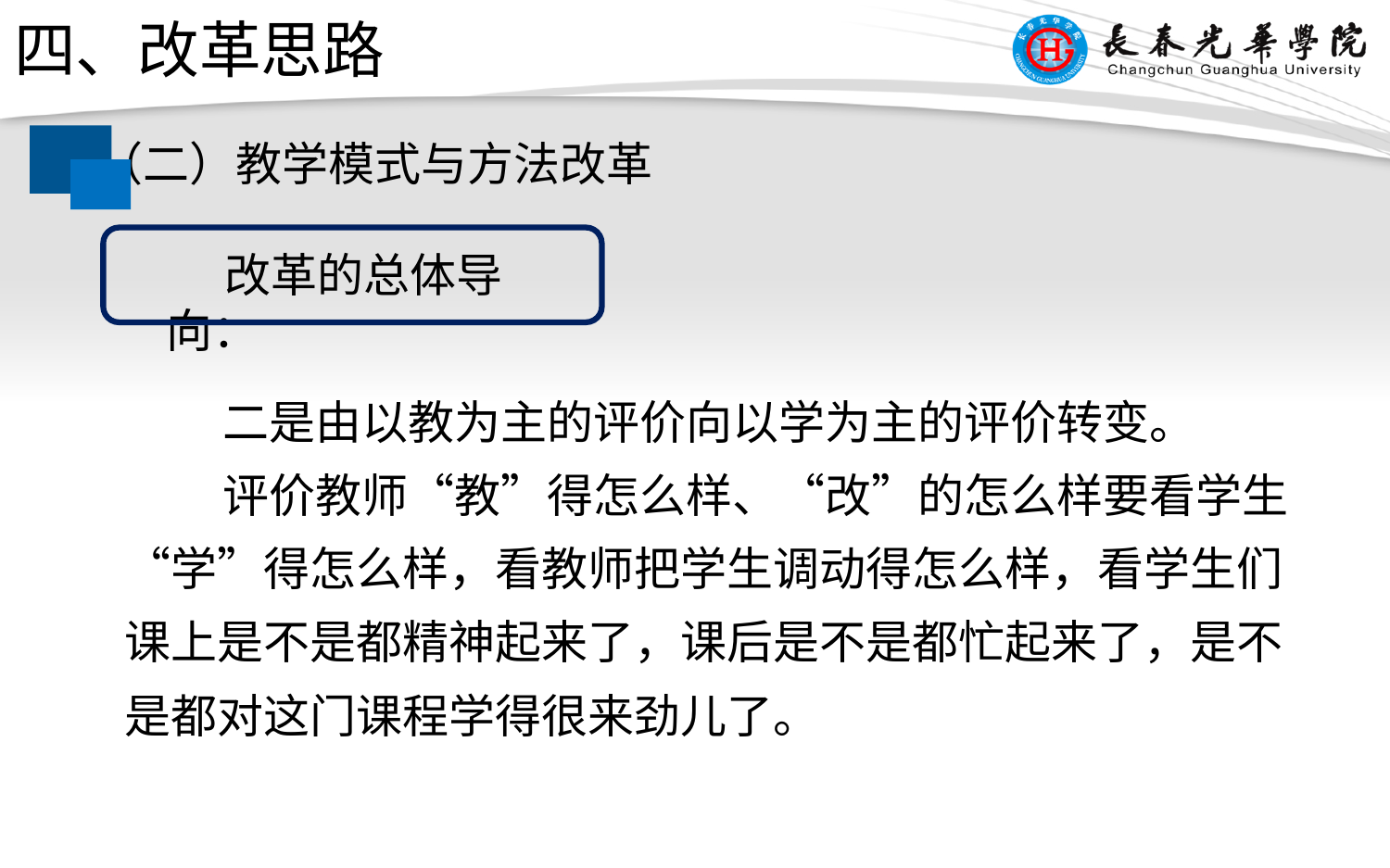

四、改革思路

（二）教学模式与方法改革

改革的总体导向：
二是由以教为主的评价向以学为主的评价转变。
评价教师“教”得怎么样、“改”的怎么样要看学生“学”得怎么样，看教师把学生调动得怎么样，看学生们课上是不是都精神起来了，课后是不是都忙起来了，是不是都对这门课程学得很来劲儿了。